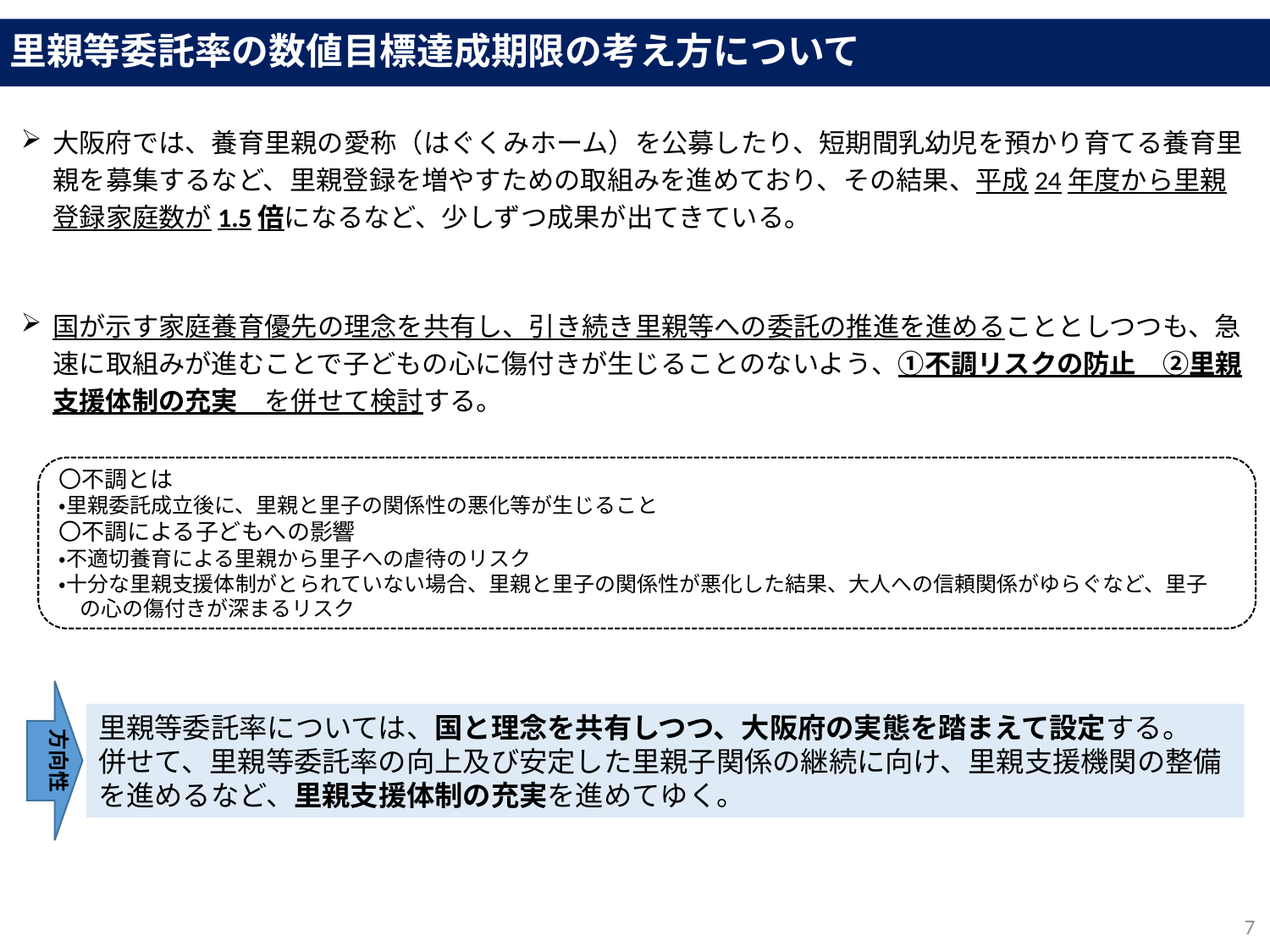

里親等委託率の数値目標達成期限の考え方について
大阪府では、養育里親の愛称（はぐくみホーム）を公募したり、短期間乳幼児を預かり育てる養育里親を募集するなど、里親登録を増やすための取組みを進めており、その結果、平成24年度から里親登録家庭数が1.5倍になるなど、少しずつ成果が出てきている。

国が示す家庭養育優先の理念を共有し、引き続き里親等への委託の推進を進めることとしつつも、急速に取組みが進むことで子どもの心に傷付きが生じることのないよう、①不調リスクの防止　②里親支援体制の充実　を併せて検討する。
〇不調とは
・里親委託成立後に、里親と里子の関係性の悪化等が生じること
〇不調による子どもへの影響
・不適切養育による里親から里子への虐待のリスク
・十分な里親支援体制がとられていない場合、里親と里子の関係性が悪化した結果、大人への信頼関係がゆらぐなど、里子
　の心の傷付きが深まるリスク

方向性
里親等委託率については、国と理念を共有しつつ、大阪府の実態を踏まえて設定する。
併せて、里親等委託率の向上及び安定した里親子関係の継続に向け、里親支援機関の整備を進めるなど、里親支援体制の充実を進めてゆく。
7